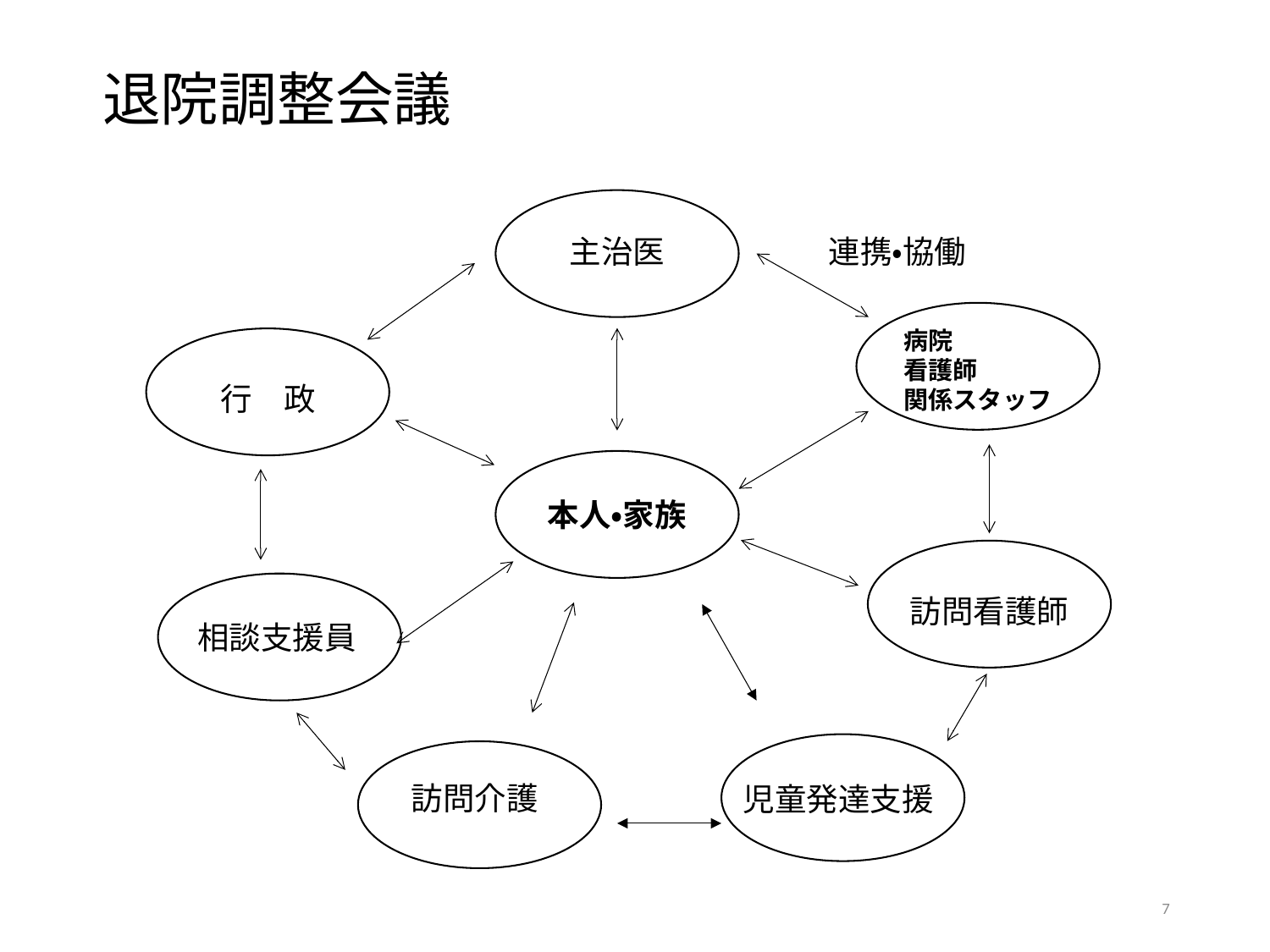

# 退院調整会議

主治医
連携・協働

病院
看護師
関係スタッフ

行　政

本人・家族

訪問看護師
相談支援員

訪問介護
児童発達支援
7